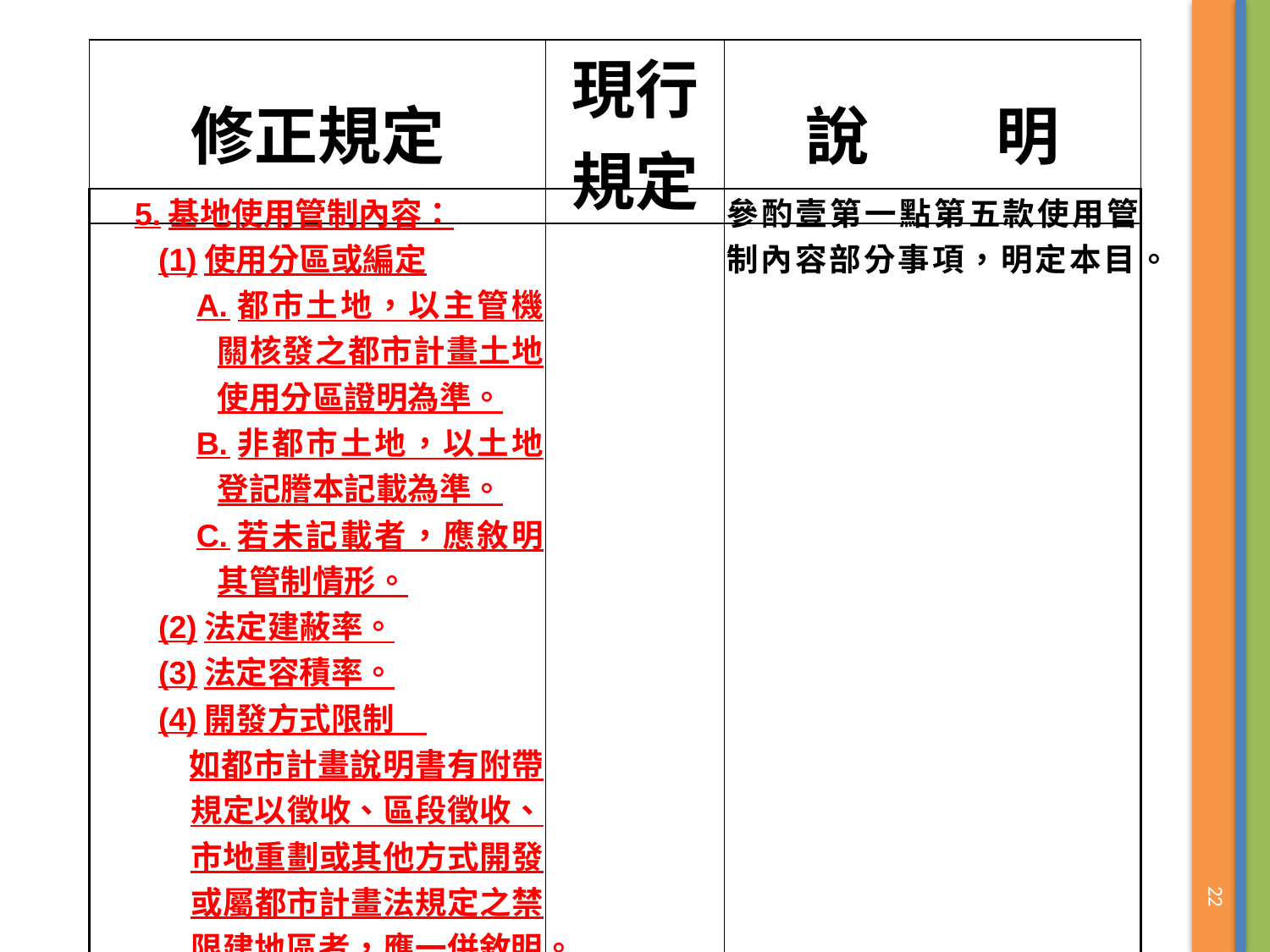

| 修正規定 | 現行規定 | 說　　明 |
| --- | --- | --- |
| 5.基地使用管制內容： (1)使用分區或編定 A.都市土地，以主管機關核發之都市計畫土地使用分區證明為準。 B.非都市土地，以土地登記謄本記載為準。 C.若未記載者，應敘明其管制情形。 (2)法定建蔽率。 (3)法定容積率。 (4)開發方式限制　 如都市計畫說明書有附帶規定以徵收、區段徵收、市地重劃或其他方式開發或屬都市計畫法規定之禁限建地區者，應一併敘明。 |  | 參酌壹第一點第五款使用管制內容部分事項，明定本目。 |
| --- | --- | --- |
22